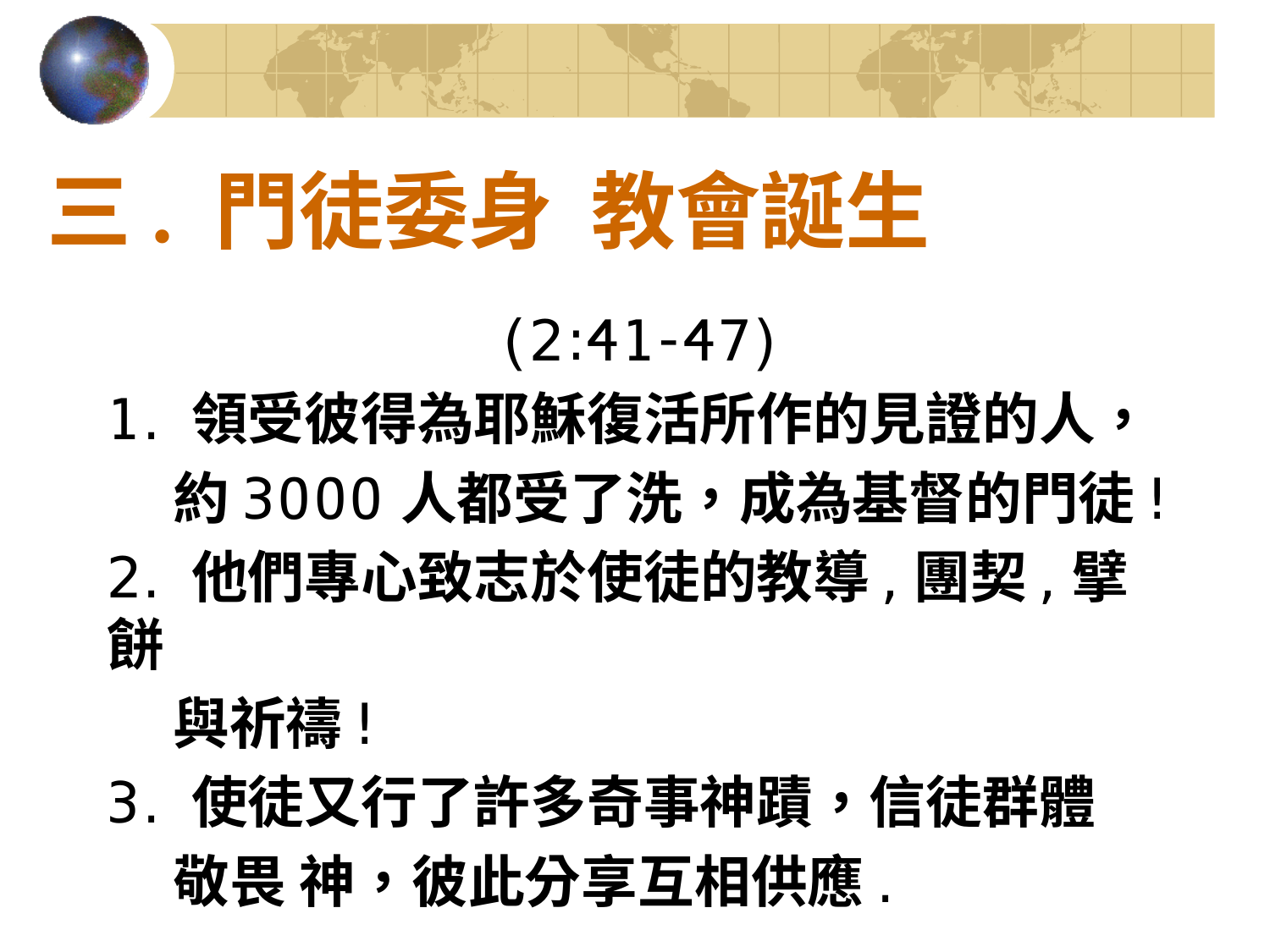

# 三. 門徒委身  教會誕生
 (2:41-47)
1. 領受彼得為耶穌復活所作的見證的人，
    約3000人都受了洗，成為基督的門徒!
2. 他們專心致志於使徒的教導,團契,擘餅
    與祈禱!
3. 使徒又行了許多奇事神蹟，信徒群體
    敬畏 神，彼此分享互相供應.